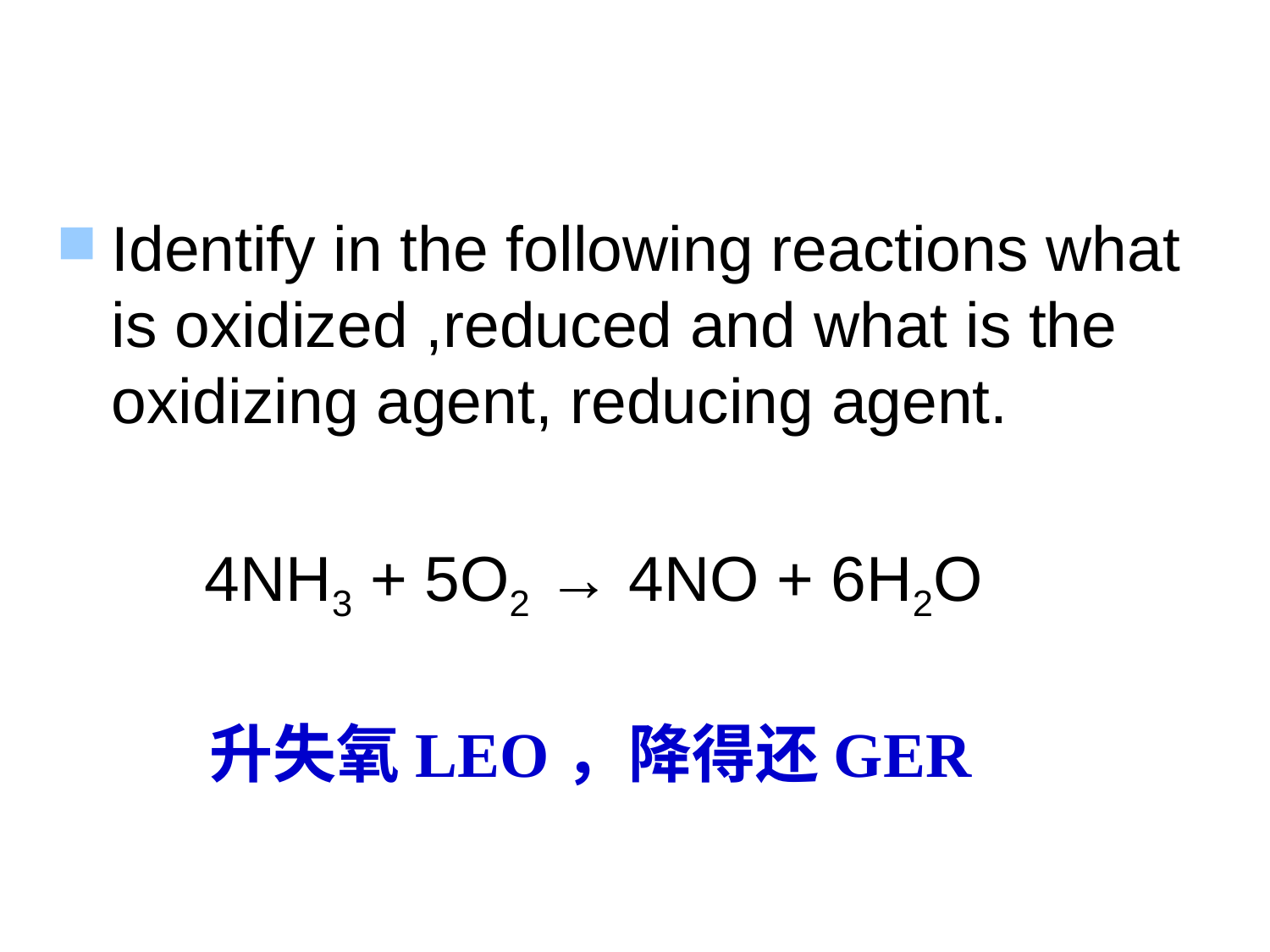

Identify in the following reactions what is oxidized ,reduced and what is the oxidizing agent, reducing agent.

        4NH3 + 5O2 → 4NO + 6H2O

升失氧LEO，降得还GER